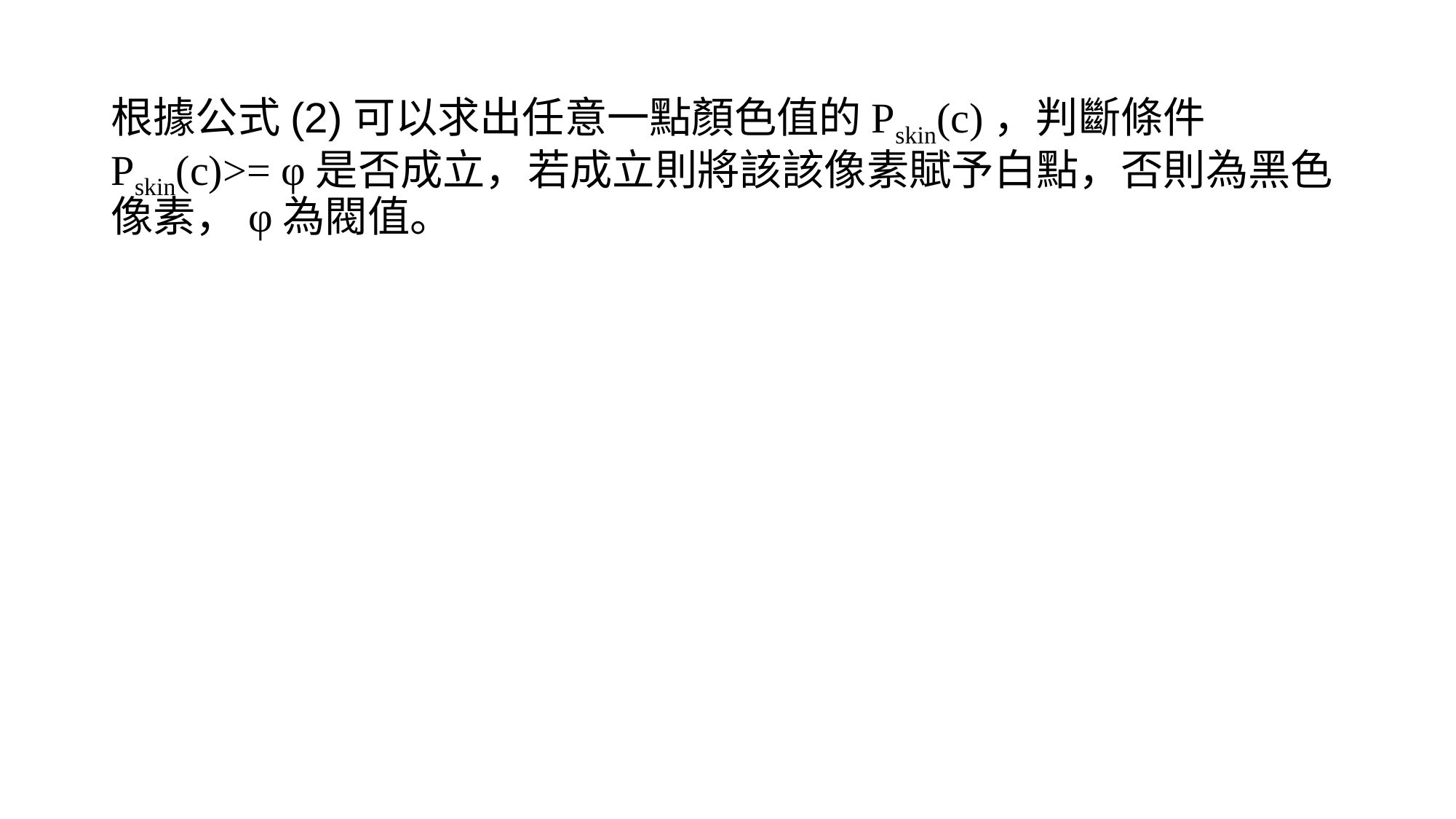

根據公式(2)可以求出任意一點顏色值的Pskin(c)，判斷條件Pskin(c)>= φ是否成立，若成立則將該該像素賦予白點，否則為黑色像素，φ為閥值。